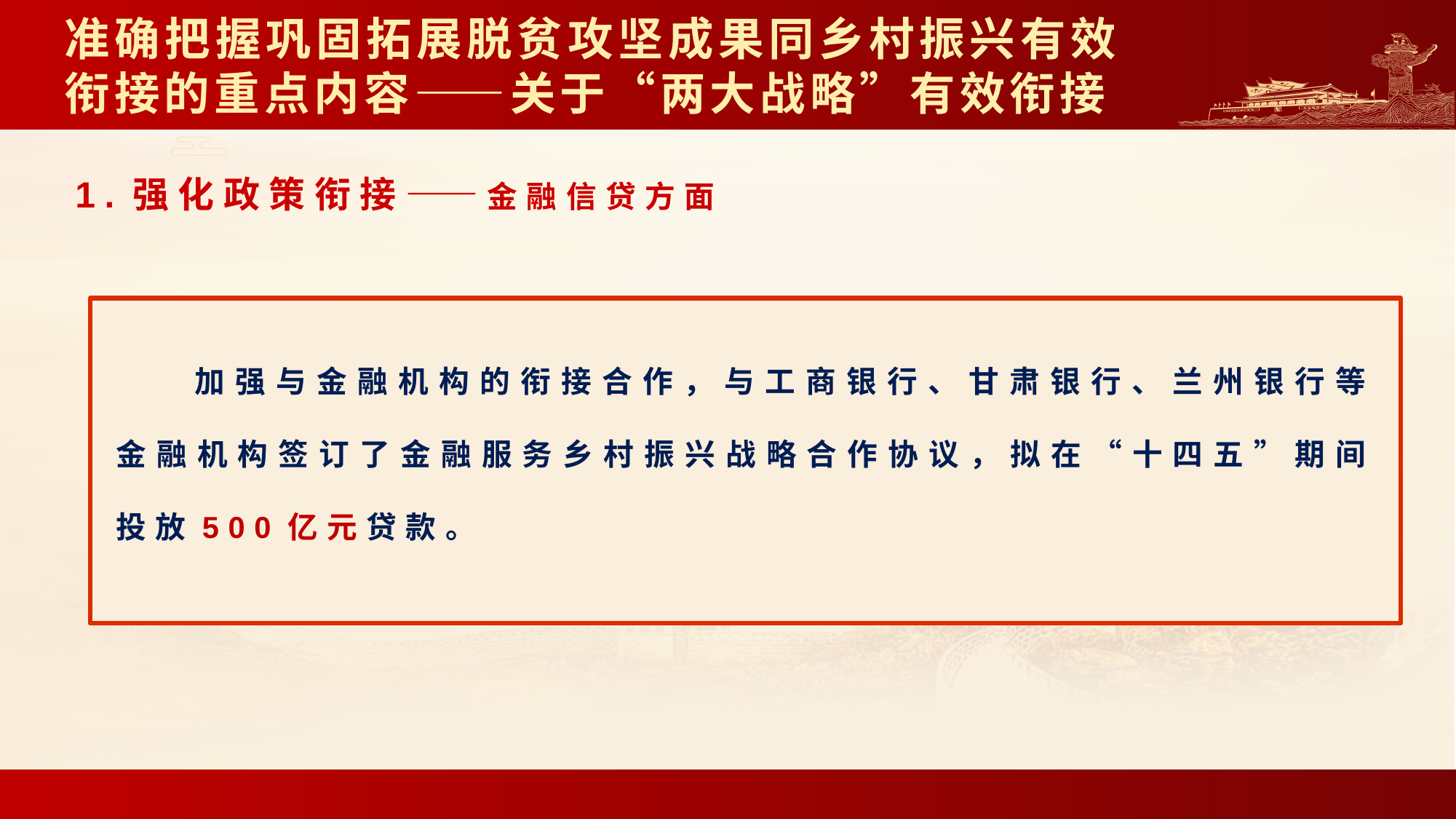

# 准确把握巩固拓展脱贫攻坚成果同乡村振兴有效衔接的重点内容——关于“两大战略”有效衔接
1.强化政策衔接——金融信贷方面
加强与金融机构的衔接合作，与工商银行、甘肃银行、兰州银行等金融机构签订了金融服务乡村振兴战略合作协议，拟在“十四五”期间投放500亿元贷款。